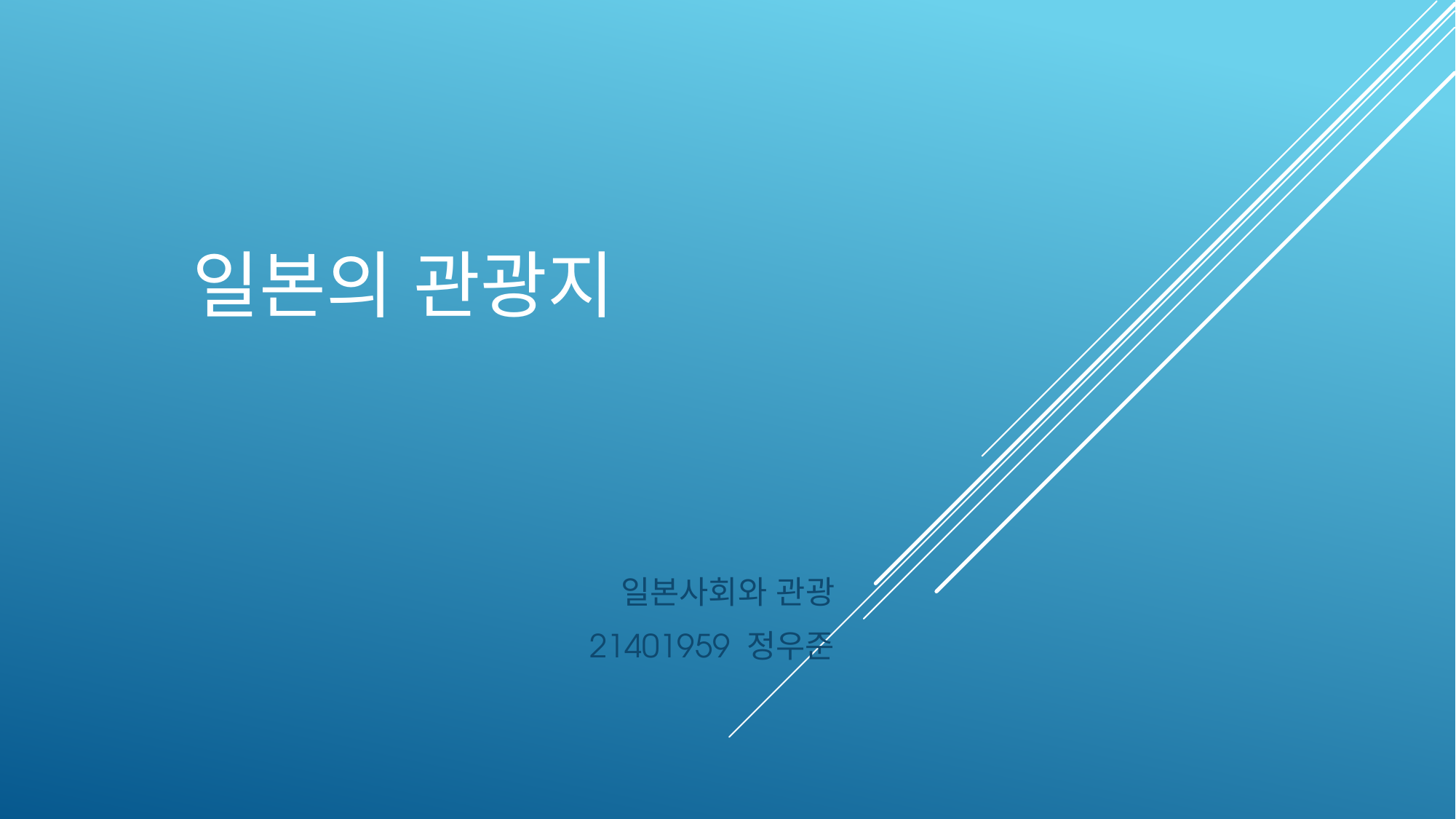

# 일본의 관광지

일본사회와 관광
21401959 정우준